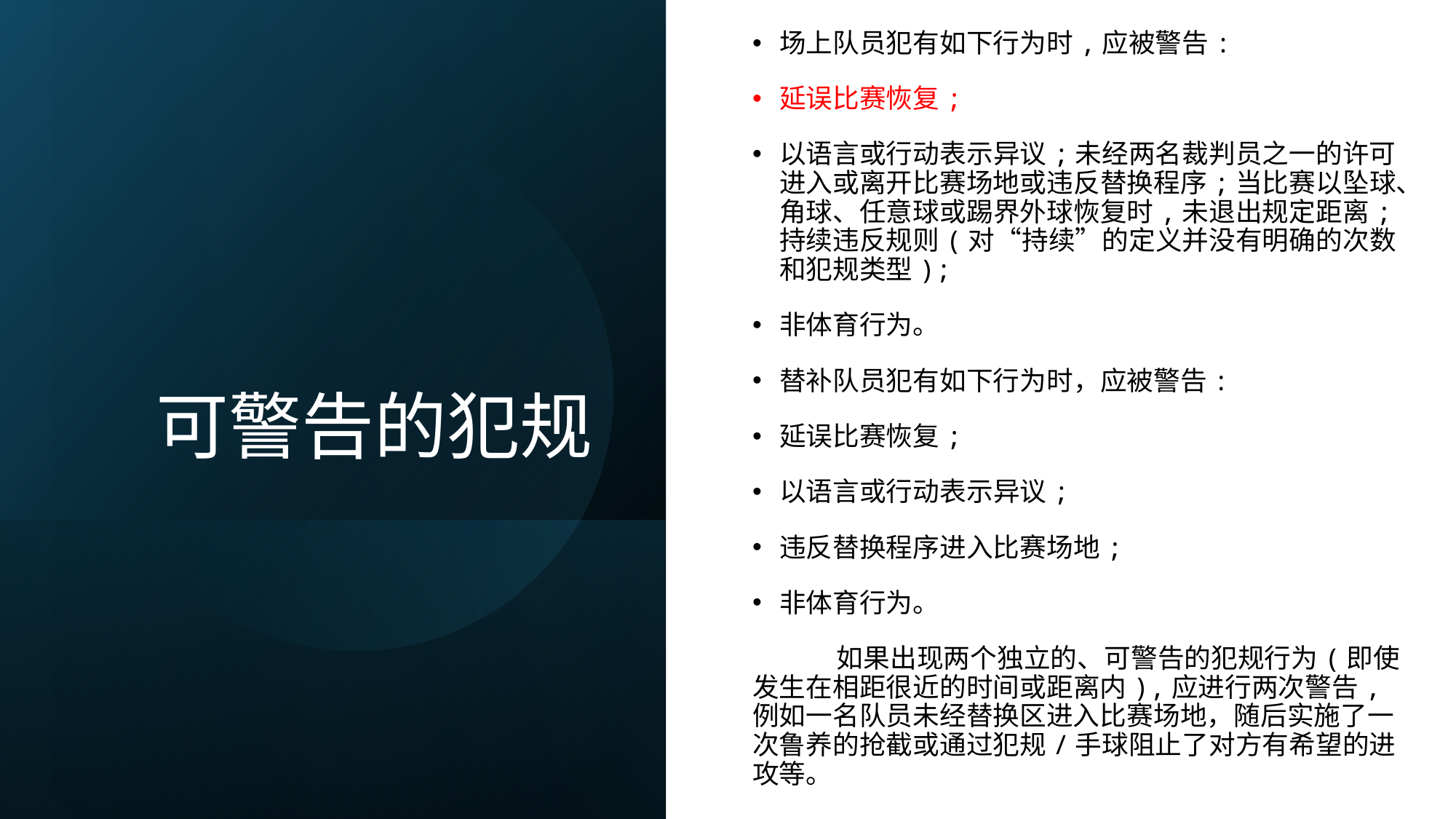

场上队员犯有如下行为时,应被警告:
延误比赛恢复;
以语言或行动表示异议;未经两名裁判员之一的许可进入或离开比赛场地或违反替换程序;当比赛以坠球、角球、任意球或踢界外球恢复时,未退出规定距离;持续违反规则(对“持续”的定义并没有明确的次数和犯规类型);
非体育行为。
替补队员犯有如下行为时，应被警告:
延误比赛恢复;
以语言或行动表示异议;
违反替换程序进入比赛场地;
非体育行为。
如果出现两个独立的、可警告的犯规行为(即使发生在相距很近的时间或距离内),应进行两次警告,例如一名队员未经替换区进入比赛场地，随后实施了一次鲁养的抢截或通过犯规/手球阻止了对方有希望的进攻等。

# 可警告的犯规